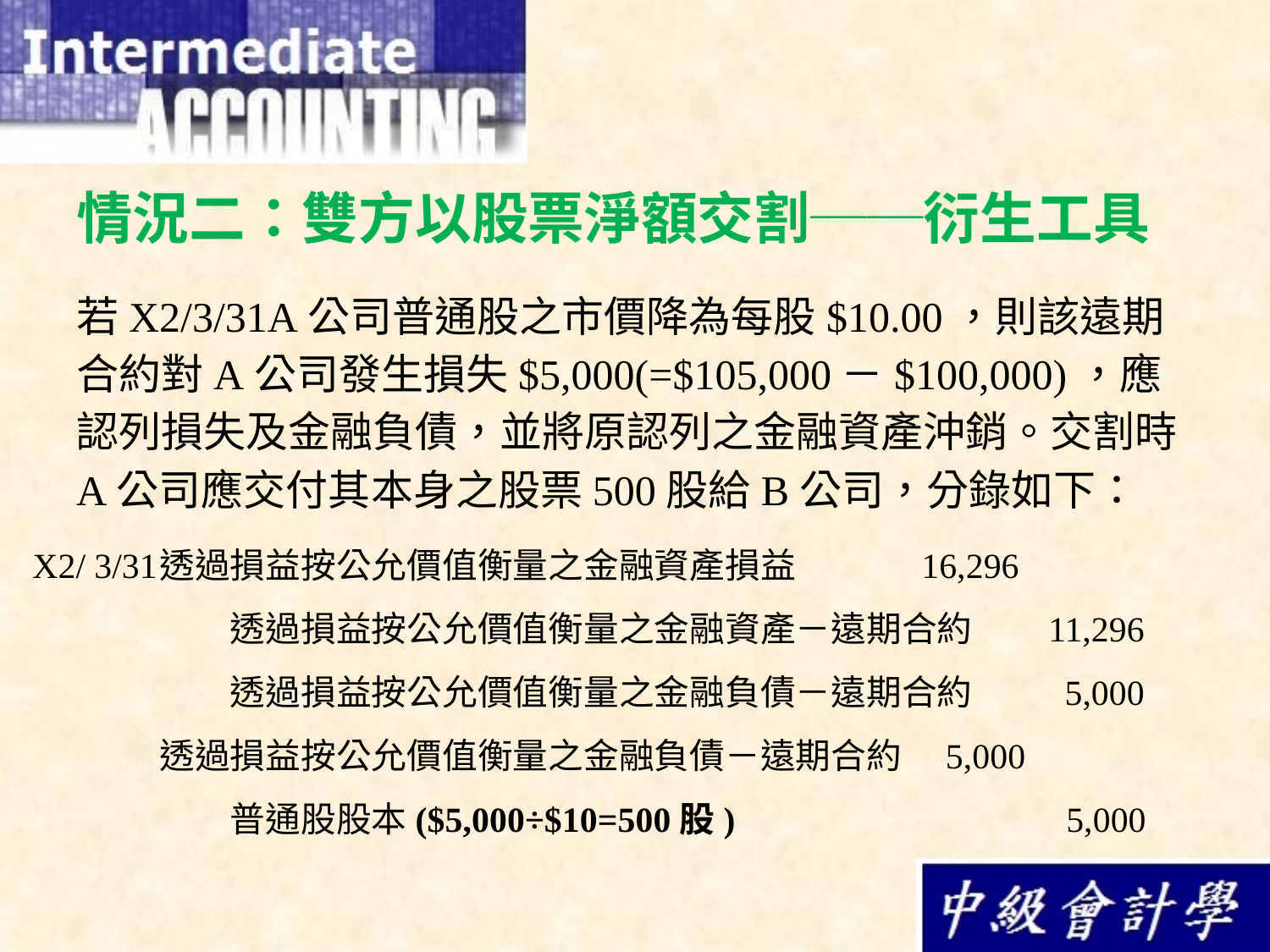

# 情況二：雙方以股票淨額交割──衍生工具
若X2/3/31A公司普通股之市價降為每股$10.00，則該遠期合約對A公司發生損失$5,000(=$105,000－$100,000)，應認列損失及金融負債，並將原認列之金融資產沖銷。交割時A公司應交付其本身之股票500股給B公司，分錄如下：
X2/ 3/31	透過損益按公允價值衡量之金融資產損益	16,296
	　　透過損益按公允價值衡量之金融資產－遠期合約	11,296
	　　透過損益按公允價值衡量之金融負債－遠期合約	 5,000
	透過損益按公允價值衡量之金融負債－遠期合約	  5,000
	　　普通股股本($5,000÷$10=500股)			  5,000